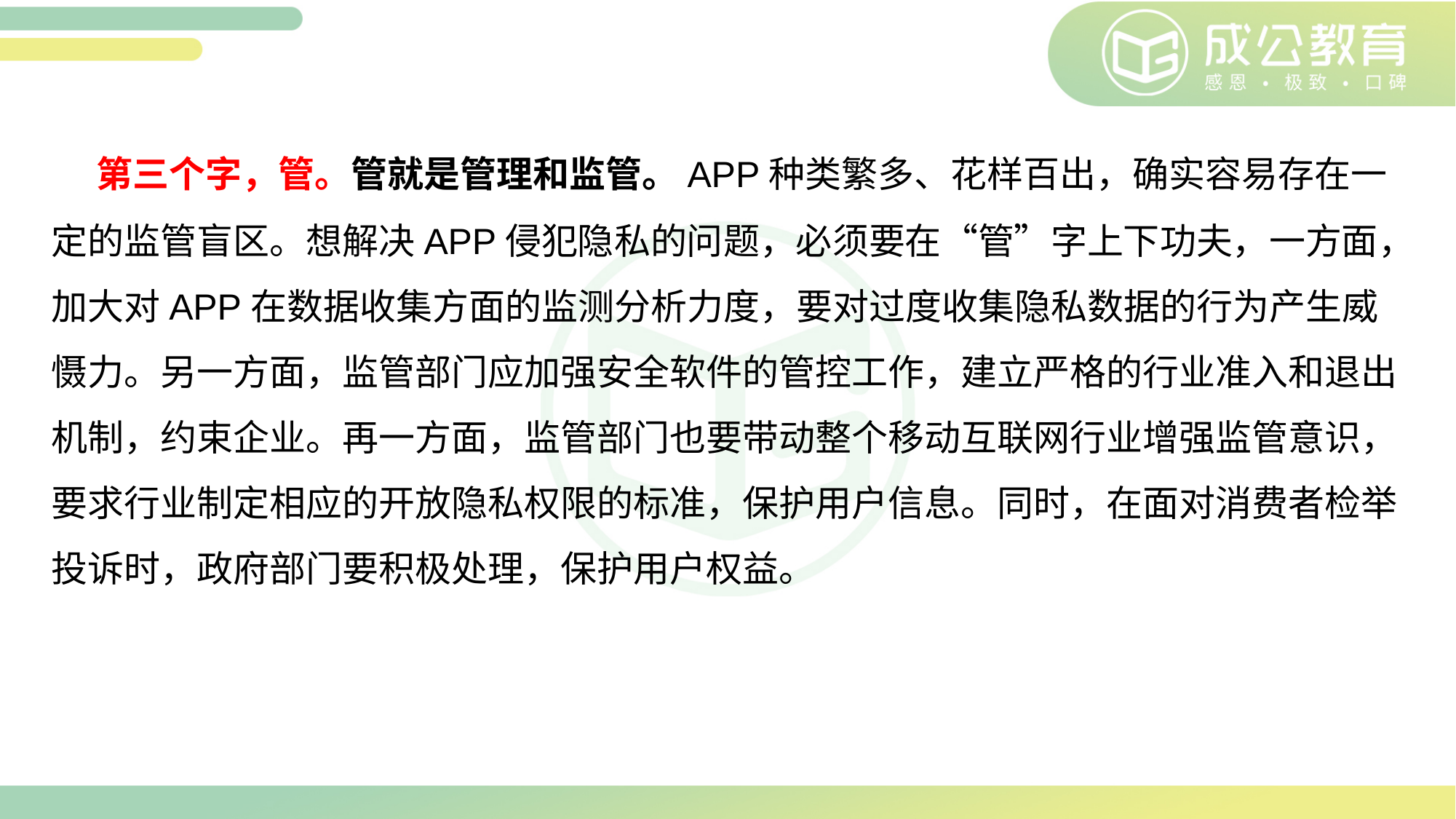

第三个字，管。管就是管理和监管。APP种类繁多、花样百出，确实容易存在一定的监管盲区。想解决APP侵犯隐私的问题，必须要在“管”字上下功夫，一方面，加大对APP在数据收集方面的监测分析力度，要对过度收集隐私数据的行为产生威慑力。另一方面，监管部门应加强安全软件的管控工作，建立严格的行业准入和退出机制，约束企业。再一方面，监管部门也要带动整个移动互联网行业增强监管意识，要求行业制定相应的开放隐私权限的标准，保护用户信息。同时，在面对消费者检举投诉时，政府部门要积极处理，保护用户权益。